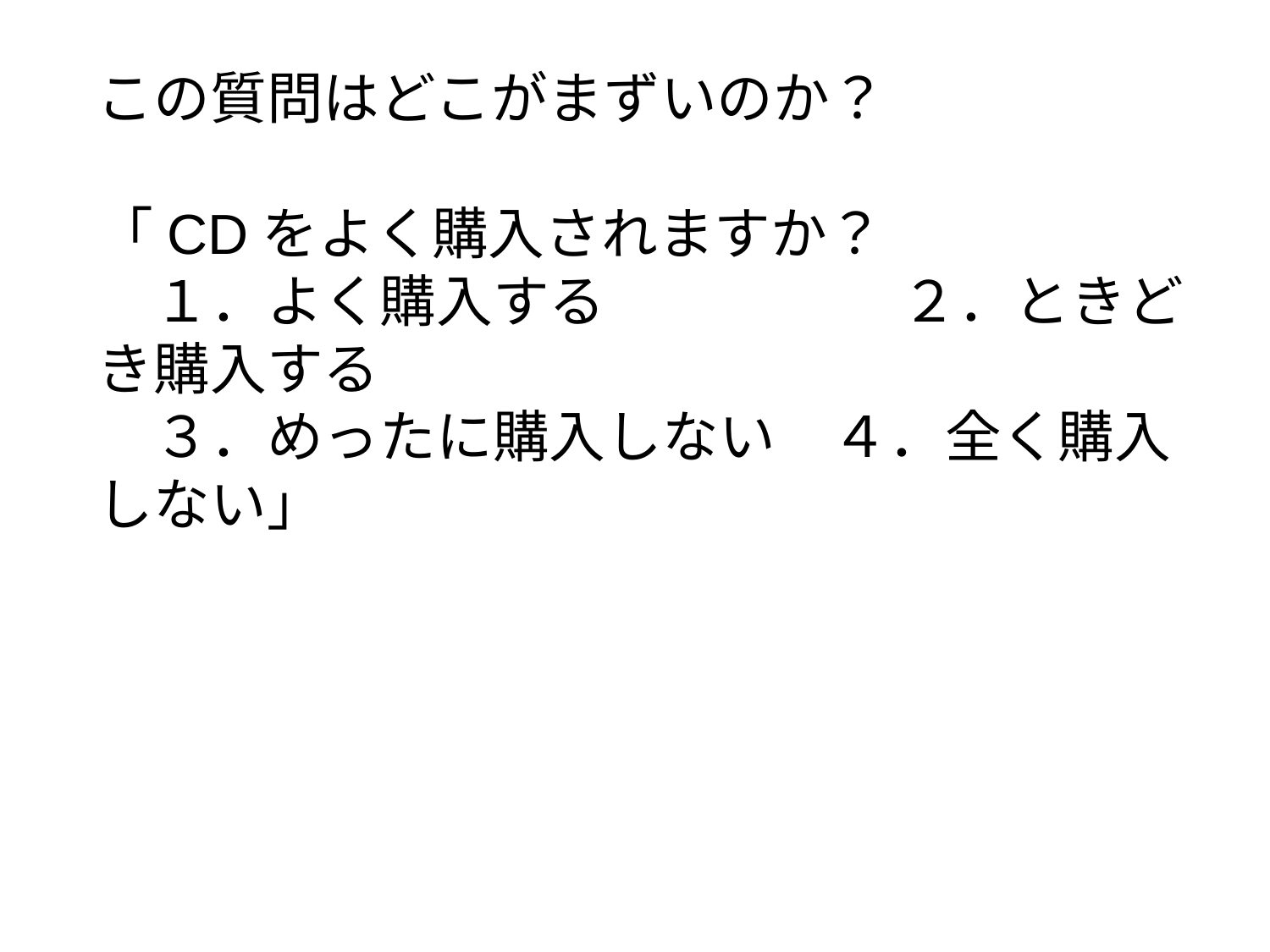

この質問はどこがまずいのか？

「CDをよく購入されますか？
　１．よく購入する　　　　　 ２．ときどき購入する
　３．めったに購入しない　４．全く購入しない」